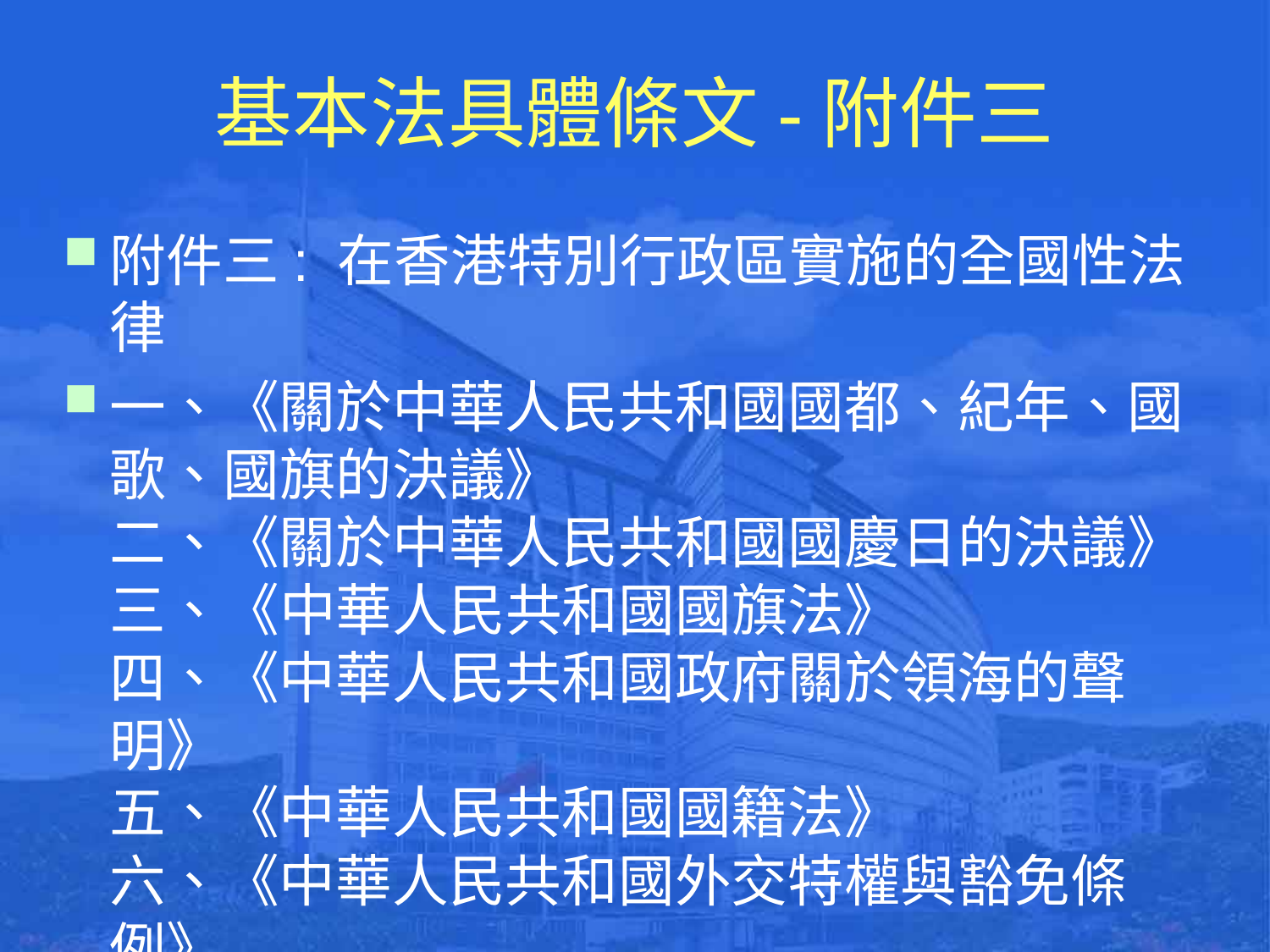

# 基本法具體條文-附件三
附件三: 在香港特別行政區實施的全國性法律
一、《關於中華人民共和國國都、紀年、國歌、國旗的決議》
二、《關於中華人民共和國國慶日的決議》
三、《中華人民共和國國旗法》
四、《中華人民共和國政府關於領海的聲明》
五、《中華人民共和國國籍法》
六、《中華人民共和國外交特權與豁免條例》
七、《中華人民共和國領事特權與豁免條例》